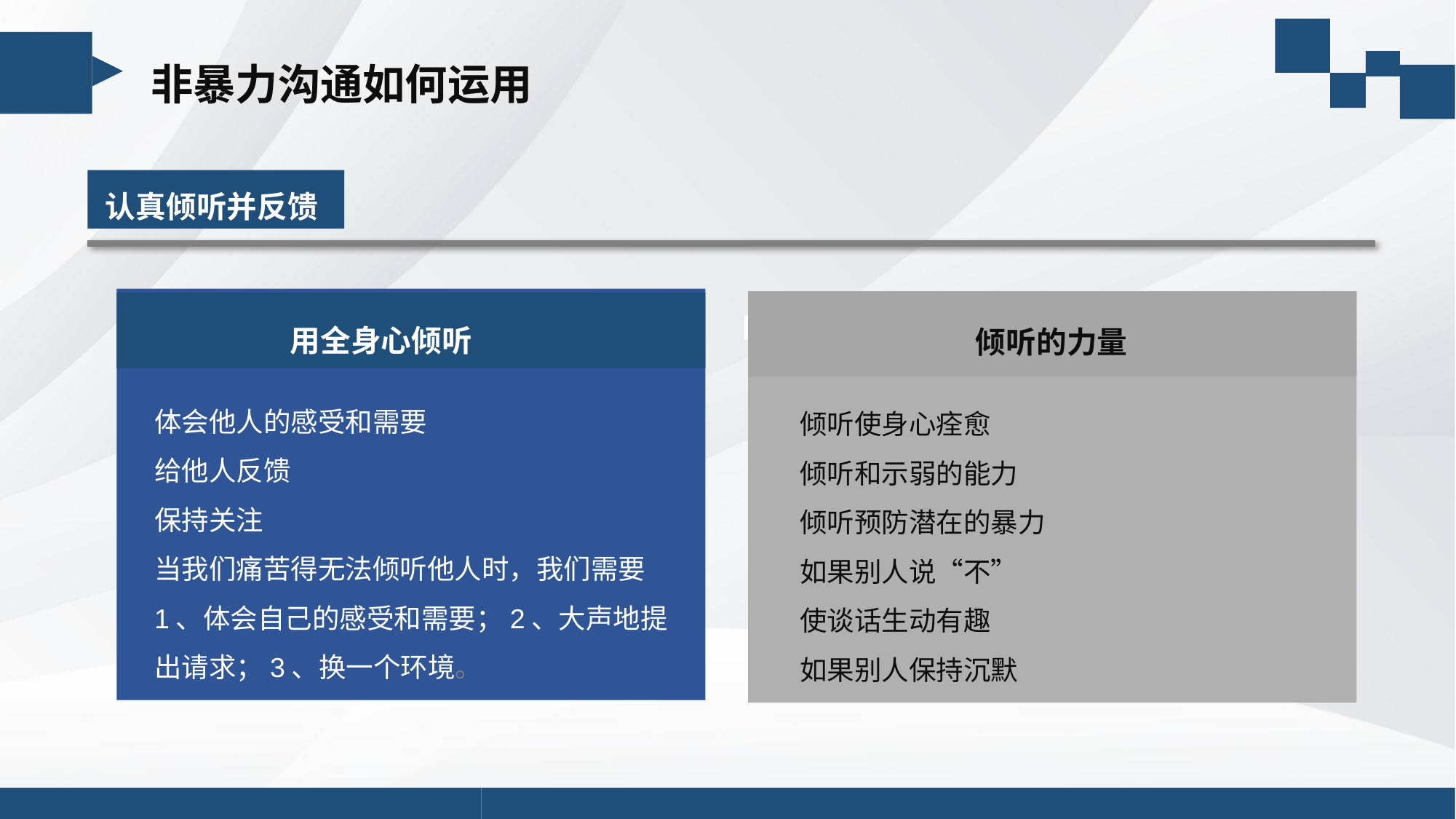

非暴力沟通如何运用
认真倾听并反馈

被压抑的心灵

体会他人的感受和需要
给他人反馈
保持关注
当我们痛苦得无法倾听他人时，我们需要1、体会自己的感受和需要；2、大声地提出请求；3、换一个环境。

区分感受和想法

倾听使身心痊愈
倾听和示弱的能力
倾听预防潜在的暴力
如果别人说“不”
使谈话生动有趣
如果别人保持沉默
建立表词汇表
用全身心倾听
倾听的力量